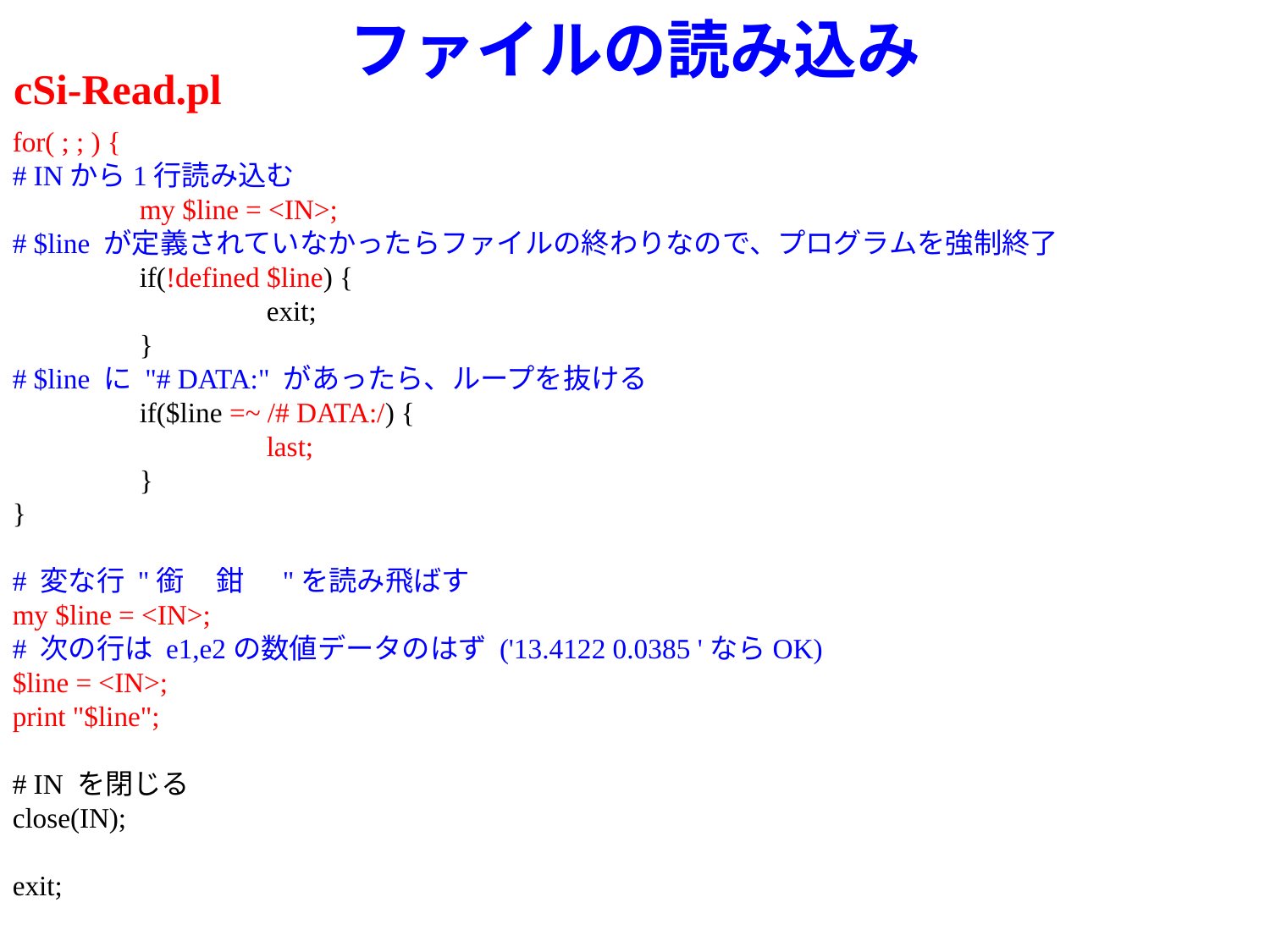

# ファイルの読み込み
cSi-Read.pl
for( ; ; ) {
# INから1行読み込む
	my $line = <IN>;
# $line が定義されていなかったらファイルの終わりなので、プログラムを強制終了
	if(!defined $line) {
		exit;
	}
# $line に "# DATA:" があったら、ループを抜ける
	if($line =~ /# DATA:/) {
		last;
	}
}

# 変な行 "銜     鉗     "を読み飛ばす
my $line = <IN>;
# 次の行は e1,e2の数値データのはず ('13.4122 0.0385 'ならOK)
$line = <IN>;
print "$line";

# IN を閉じる
close(IN);

exit;